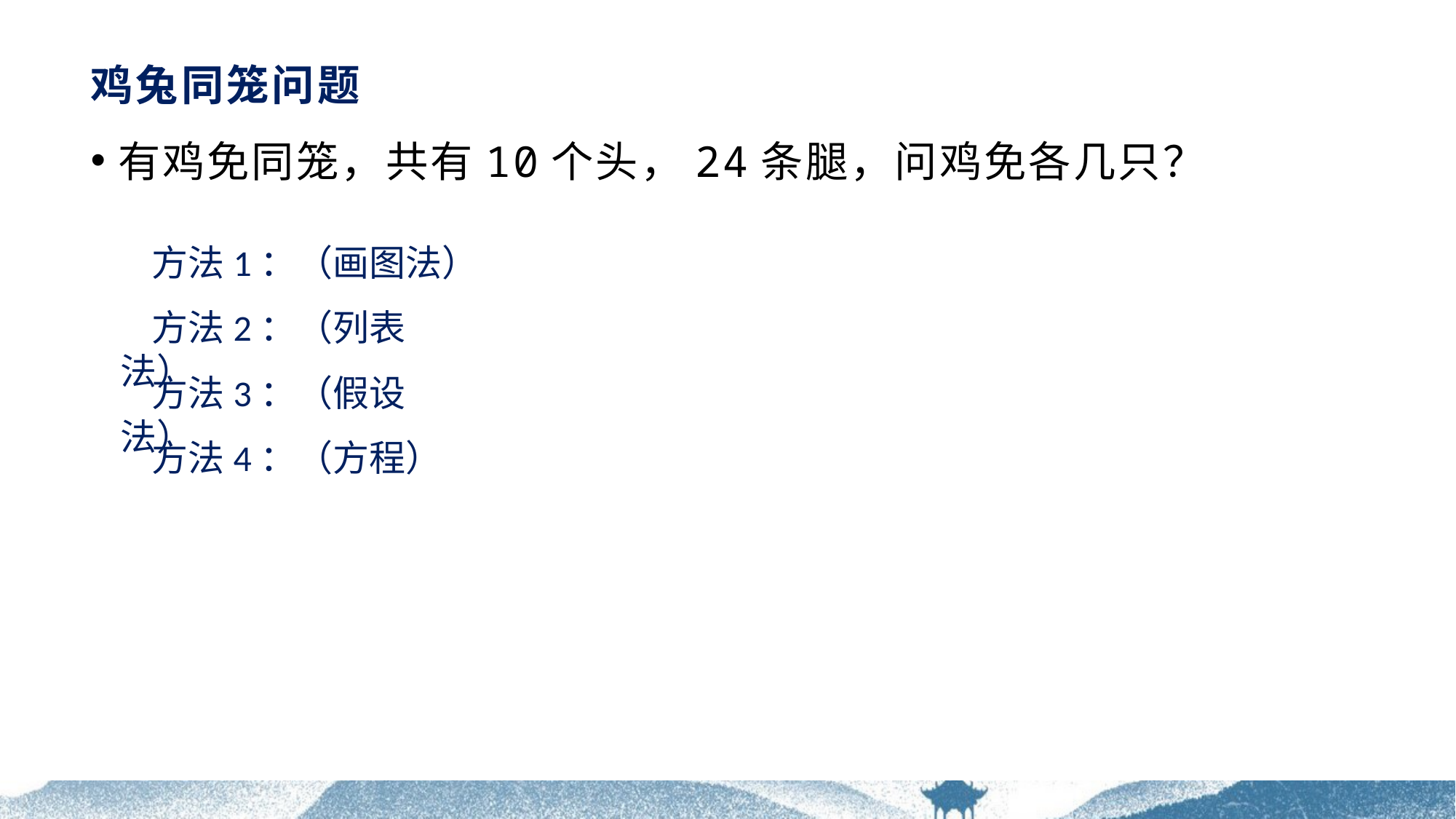

# 鸡兔同笼问题
有鸡免同笼，共有10个头，24条腿，问鸡免各几只？
方法1：（画图法）
方法2：（列表法）
方法3：（假设法）
方法4：（方程）